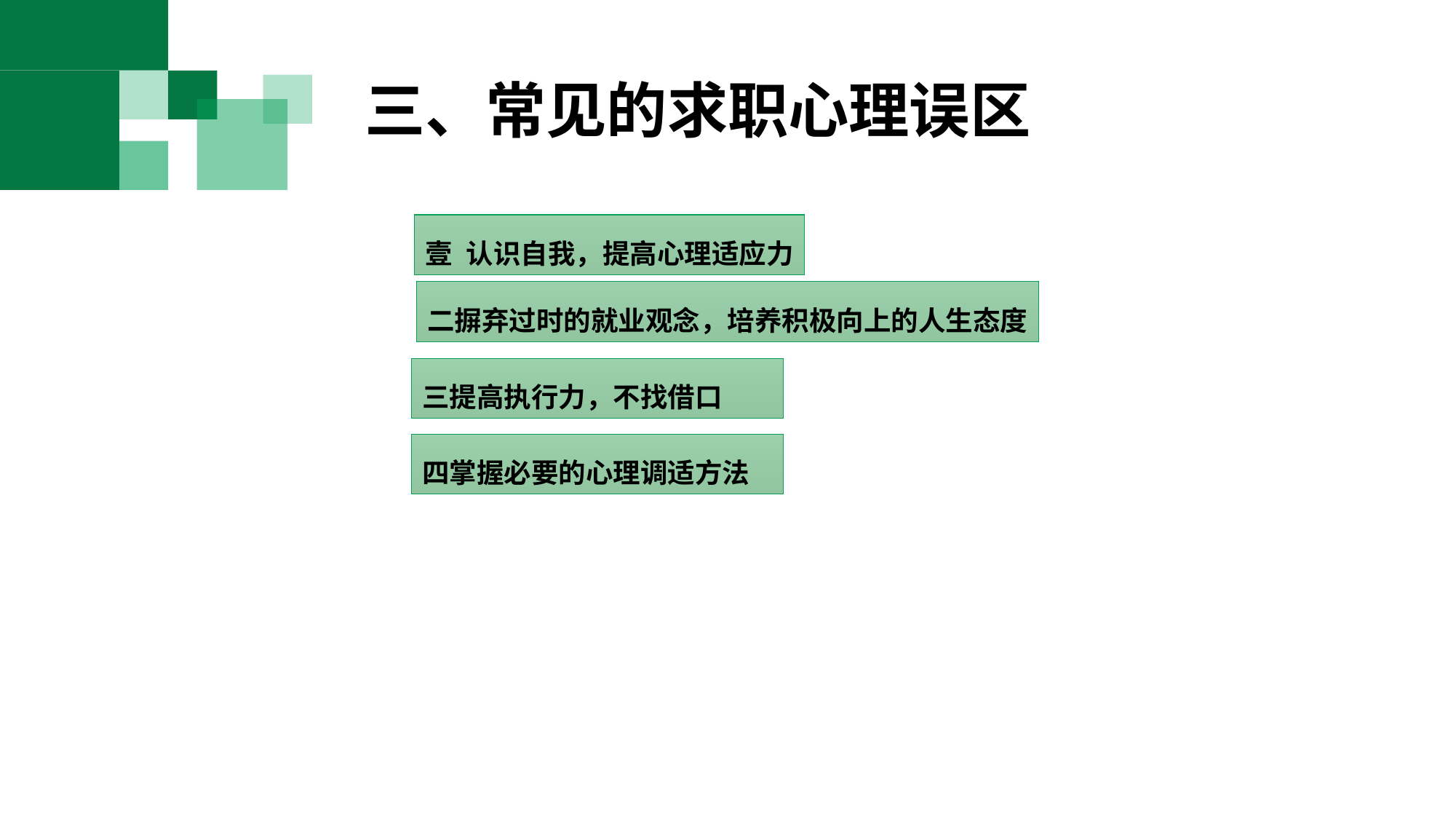

三、常见的求职心理误区

认识自我，提高心理适应力
二摒弃过时的就业观念，培养积极向上的人生态度
三提高执行力，不找借口
四掌握必要的心理调适方法